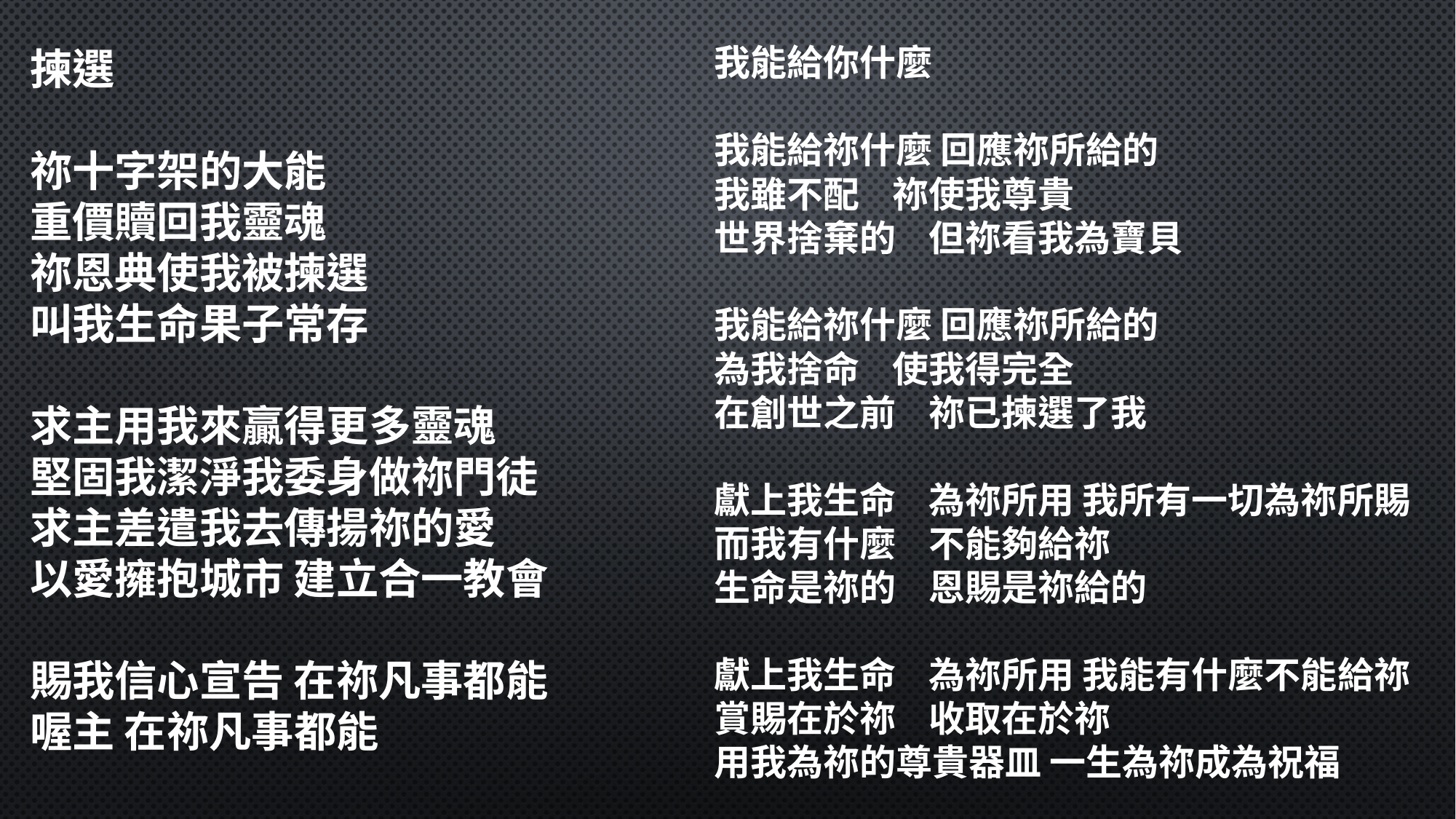

我能給你什麼

我能給祢什麼 回應祢所給的
我雖不配    祢使我尊貴
世界捨棄的    但祢看我為寶貝

我能給祢什麼 回應祢所給的
為我捨命    使我得完全
在創世之前    祢已揀選了我

獻上我生命    為祢所用 我所有一切為祢所賜
而我有什麼    不能夠給祢
生命是祢的    恩賜是祢給的

獻上我生命    為祢所用 我能有什麼不能給祢
賞賜在於祢    收取在於祢
用我為祢的尊貴器皿 一生為祢成為祝福
揀選

祢十字架的大能
重價贖回我靈魂
祢恩典使我被揀選
叫我生命果子常存

求主用我來贏得更多靈魂
堅固我潔淨我委身做祢門徒
求主差遣我去傳揚祢的愛
以愛擁抱城市 建立合一教會

賜我信心宣告 在祢凡事都能
喔主 在祢凡事都能